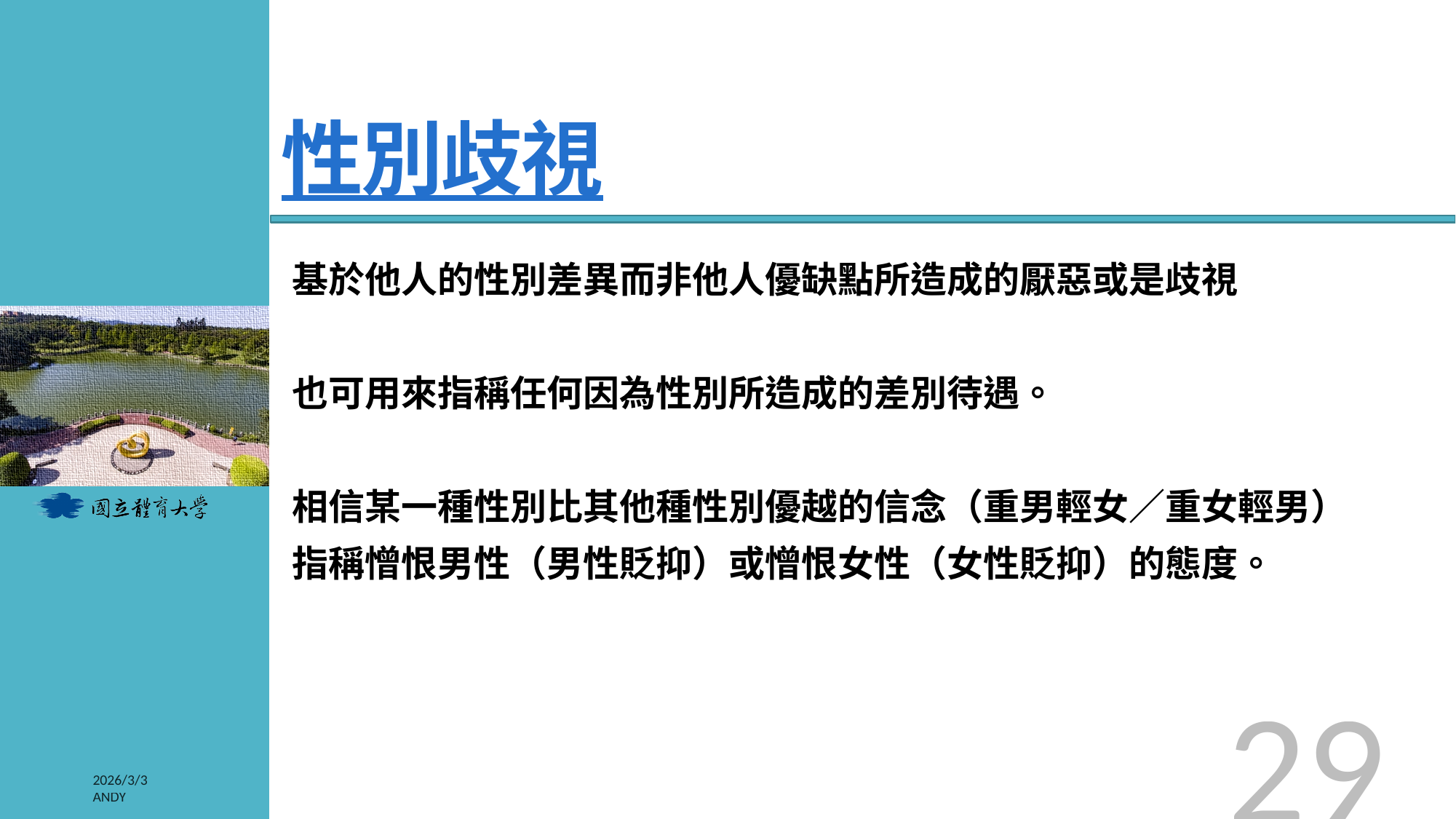

# 性別歧視
基於他人的性別差異而非他人優缺點所造成的厭惡或是歧視

也可用來指稱任何因為性別所造成的差別待遇。

相信某一種性別比其他種性別優越的信念（重男輕女／重女輕男）
指稱憎恨男性（男性貶抑）或憎恨女性（女性貶抑）的態度。
29
2026/3/3
Andy